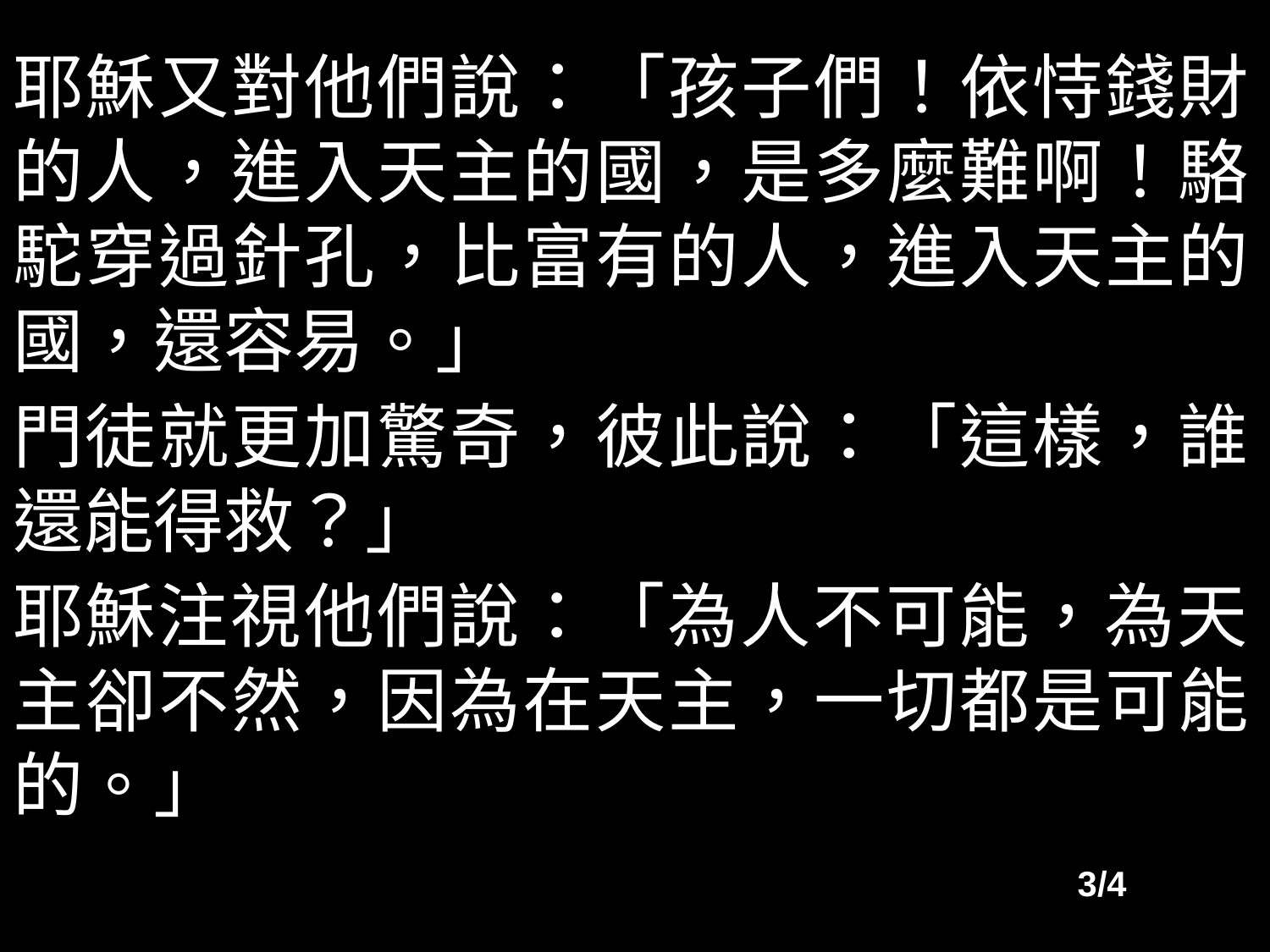

耶穌又對他們說：「孩子們！依恃錢財的人，進入天主的國，是多麼難啊！駱駝穿過針孔，比富有的人，進入天主的國，還容易。」
門徒就更加驚奇，彼此說：「這樣，誰還能得救？」
耶穌注視他們說：「為人不可能，為天主卻不然，因為在天主，一切都是可能的。」

3/4